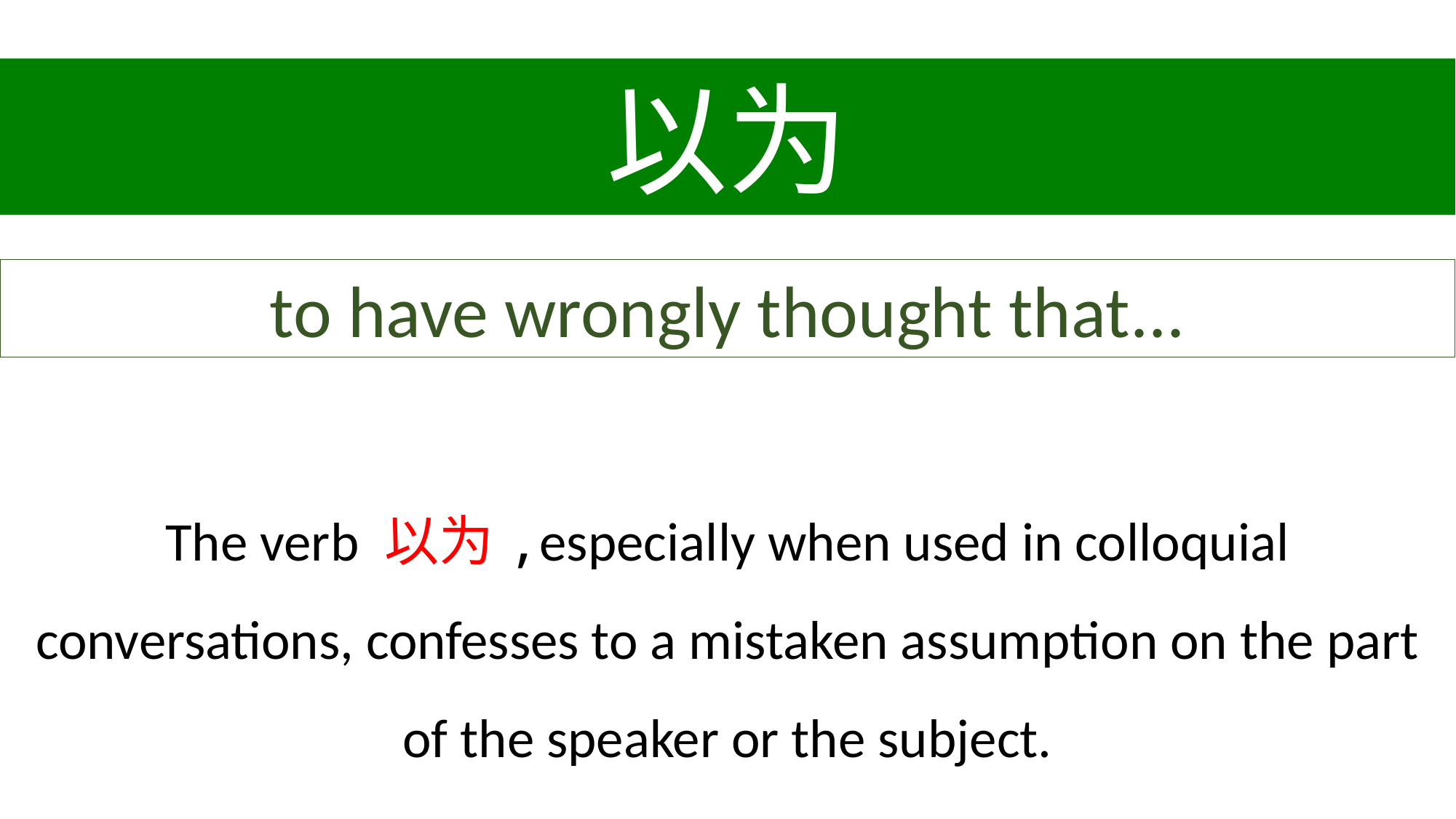

以为
to have wrongly thought that...
The verb 以为,especially when used in colloquial conversations, confesses to a mistaken assumption on the part of the speaker or the subject.